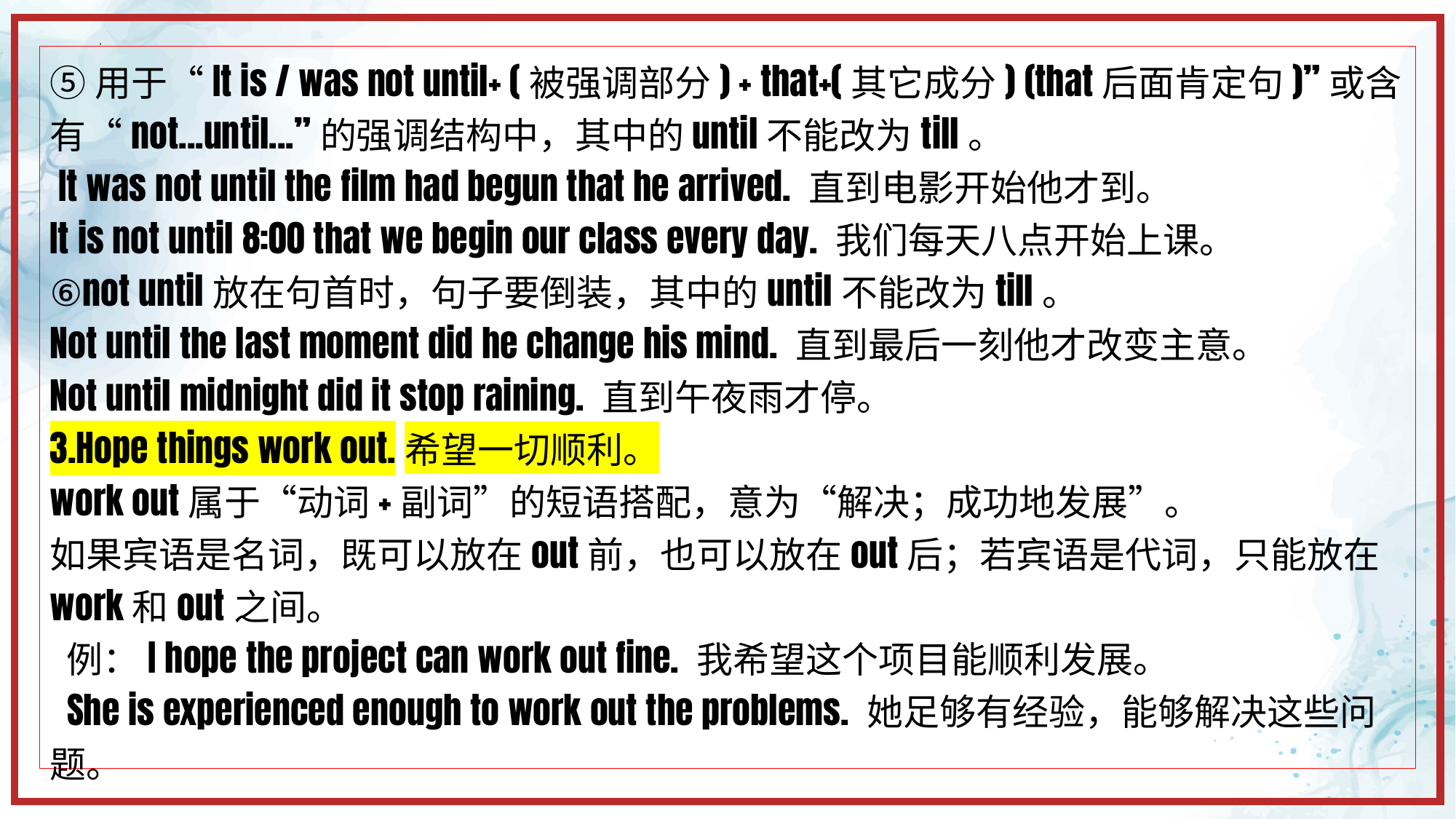

⑤用于“It is / was not until+ (被强调部分) + that+(其它成分) (that后面肯定句)”或含有“not...until...”的强调结构中，其中的until不能改为till。
 It was not until the film had begun that he arrived. 直到电影开始他才到。
It is not until 8:00 that we begin our class every day. 我们每天八点开始上课。
⑥not until放在句首时，句子要倒装，其中的until不能改为till。
Not until the last moment did he change his mind. 直到最后一刻他才改变主意。
Not until midnight did it stop raining. 直到午夜雨才停。
3.Hope things work out.希望一切顺利。
work out属于“动词+副词”的短语搭配，意为“解决；成功地发展”。
如果宾语是名词，既可以放在out前，也可以放在out后；若宾语是代词，只能放在work和out之间。
 例：I hope the project can work out fine. 我希望这个项目能顺利发展。
  She is experienced enough to work out the problems. 她足够有经验，能够解决这些问题。